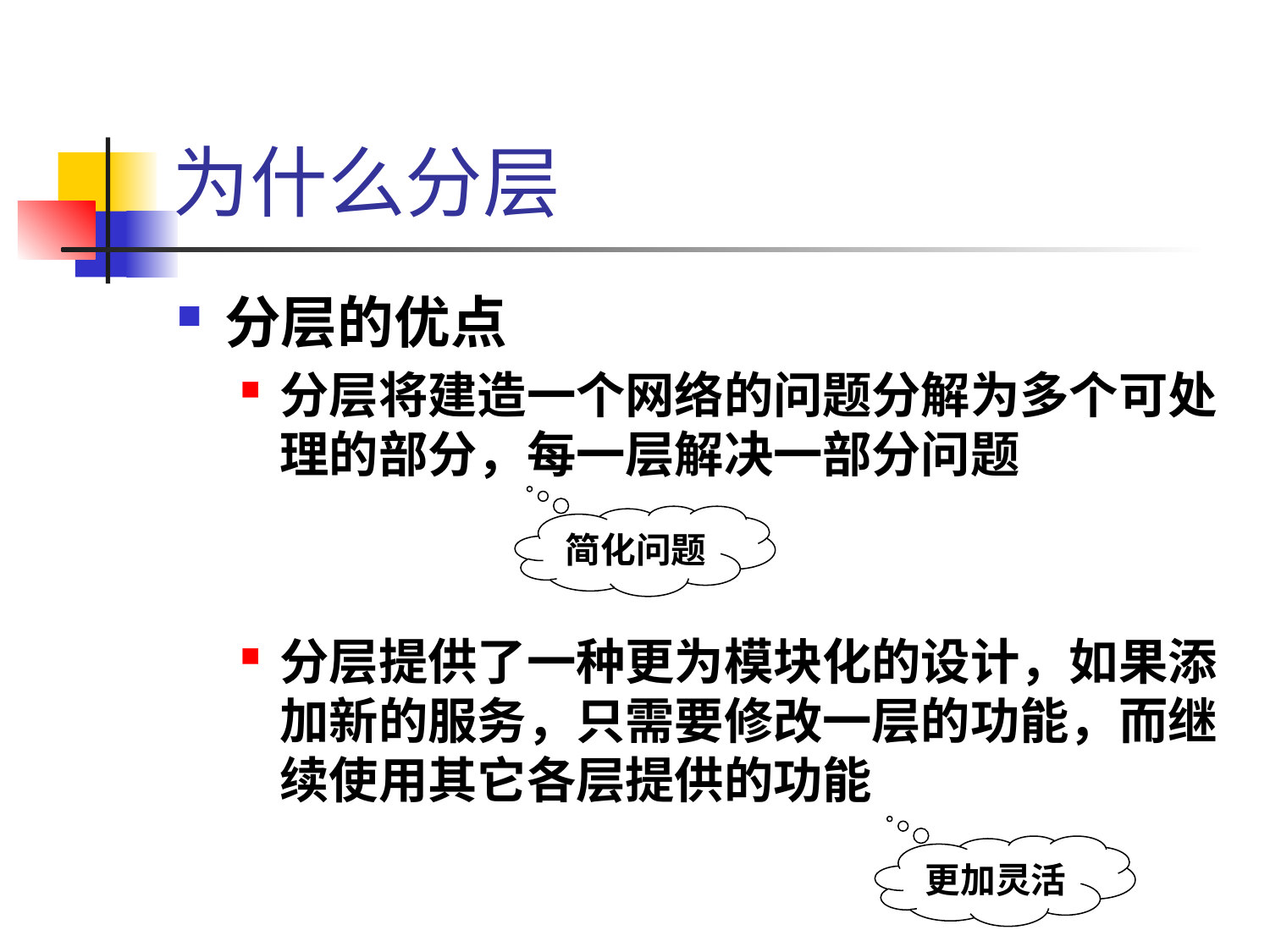

# 为什么分层
分层的优点
分层将建造一个网络的问题分解为多个可处理的部分，每一层解决一部分问题

分层提供了一种更为模块化的设计，如果添加新的服务，只需要修改一层的功能，而继续使用其它各层提供的功能
简化问题
更加灵活